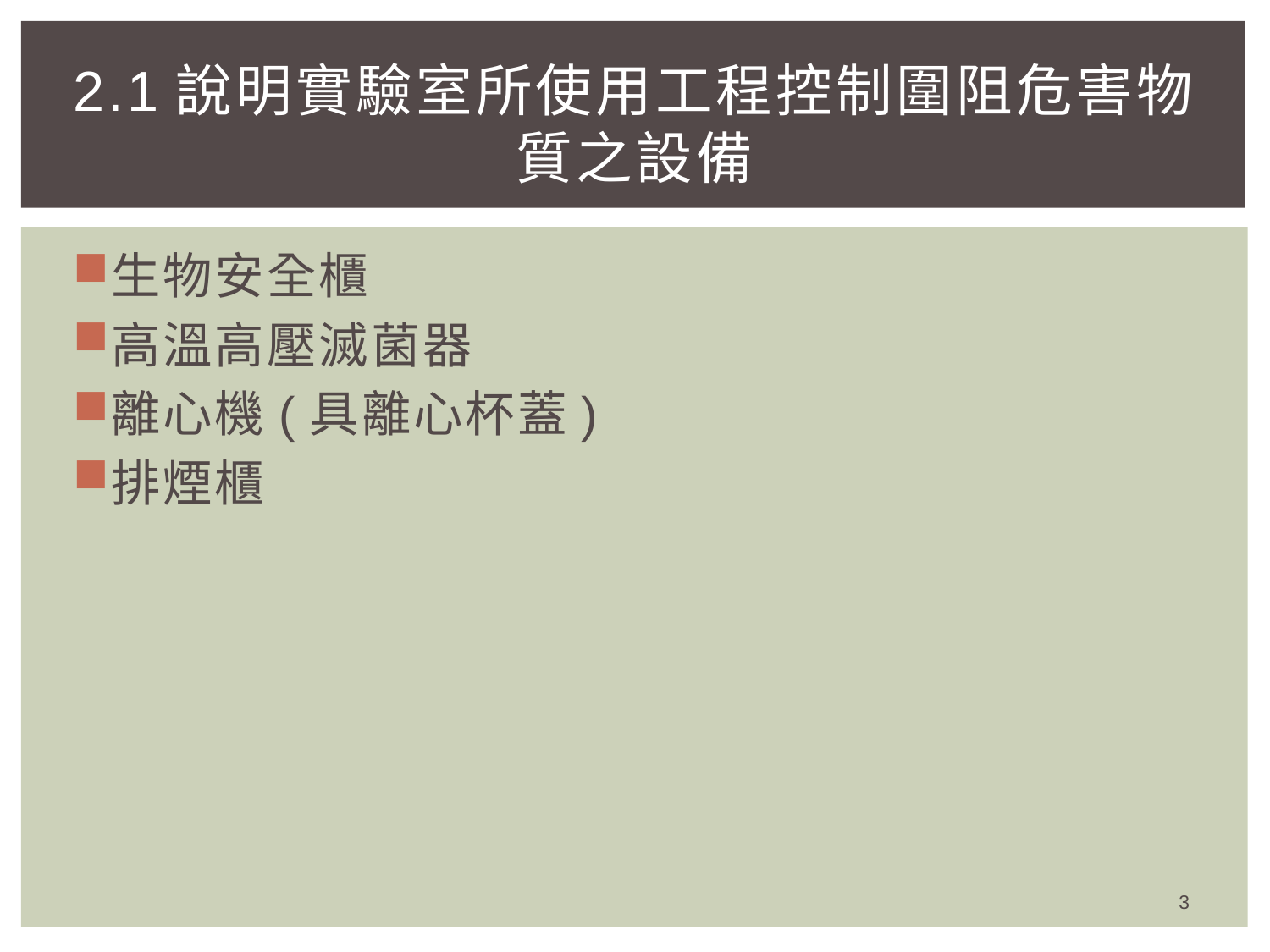

# 2.1說明實驗室所使用工程控制圍阻危害物質之設備
生物安全櫃
高溫高壓滅菌器
離心機(具離心杯蓋)
排煙櫃
3